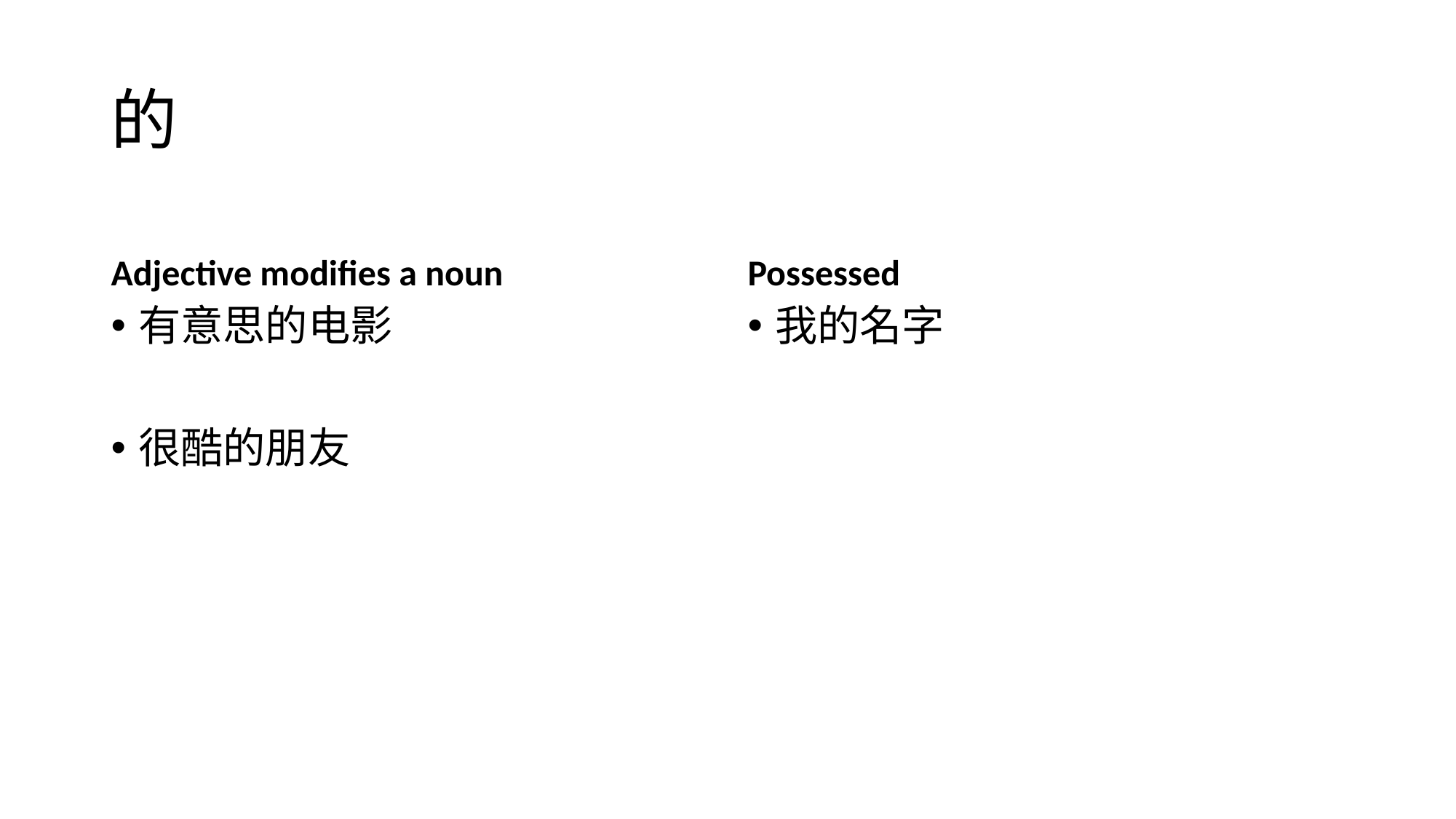

# 的
Adjective modifies a noun
Possessed
有意思的电影

很酷的朋友
我的名字